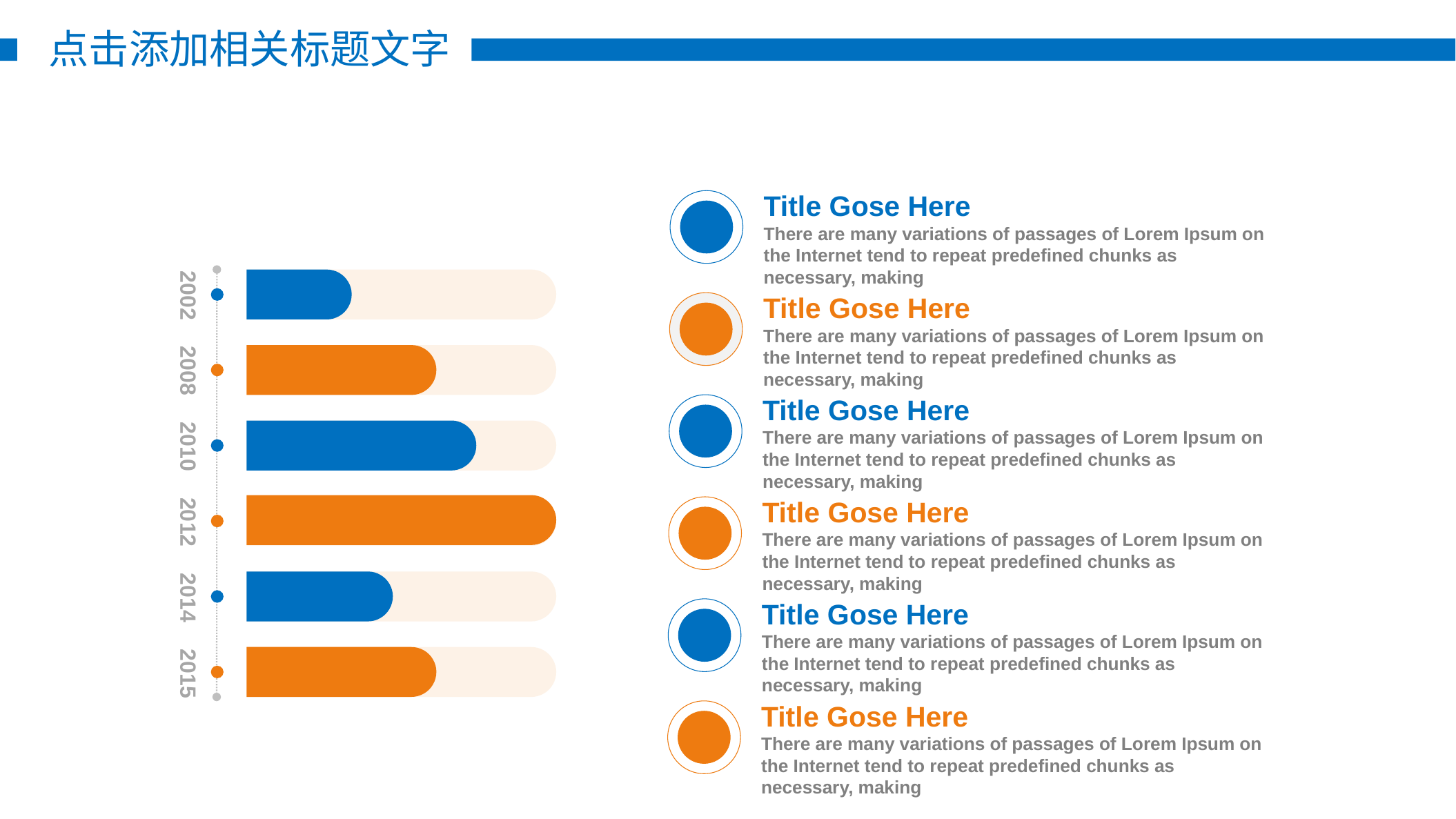

点击添加相关标题文字

Title Gose Here
There are many variations of passages of Lorem Ipsum on the Internet tend to repeat predefined chunks as necessary, making

Title Gose Here
There are many variations of passages of Lorem Ipsum on the Internet tend to repeat predefined chunks as necessary, making

Title Gose Here
There are many variations of passages of Lorem Ipsum on the Internet tend to repeat predefined chunks as necessary, making

2008
2002
2010
2012
2014
2015
Title Gose Here
There are many variations of passages of Lorem Ipsum on the Internet tend to repeat predefined chunks as necessary, making

Title Gose Here
There are many variations of passages of Lorem Ipsum on the Internet tend to repeat predefined chunks as necessary, making

Title Gose Here
There are many variations of passages of Lorem Ipsum on the Internet tend to repeat predefined chunks as necessary, making